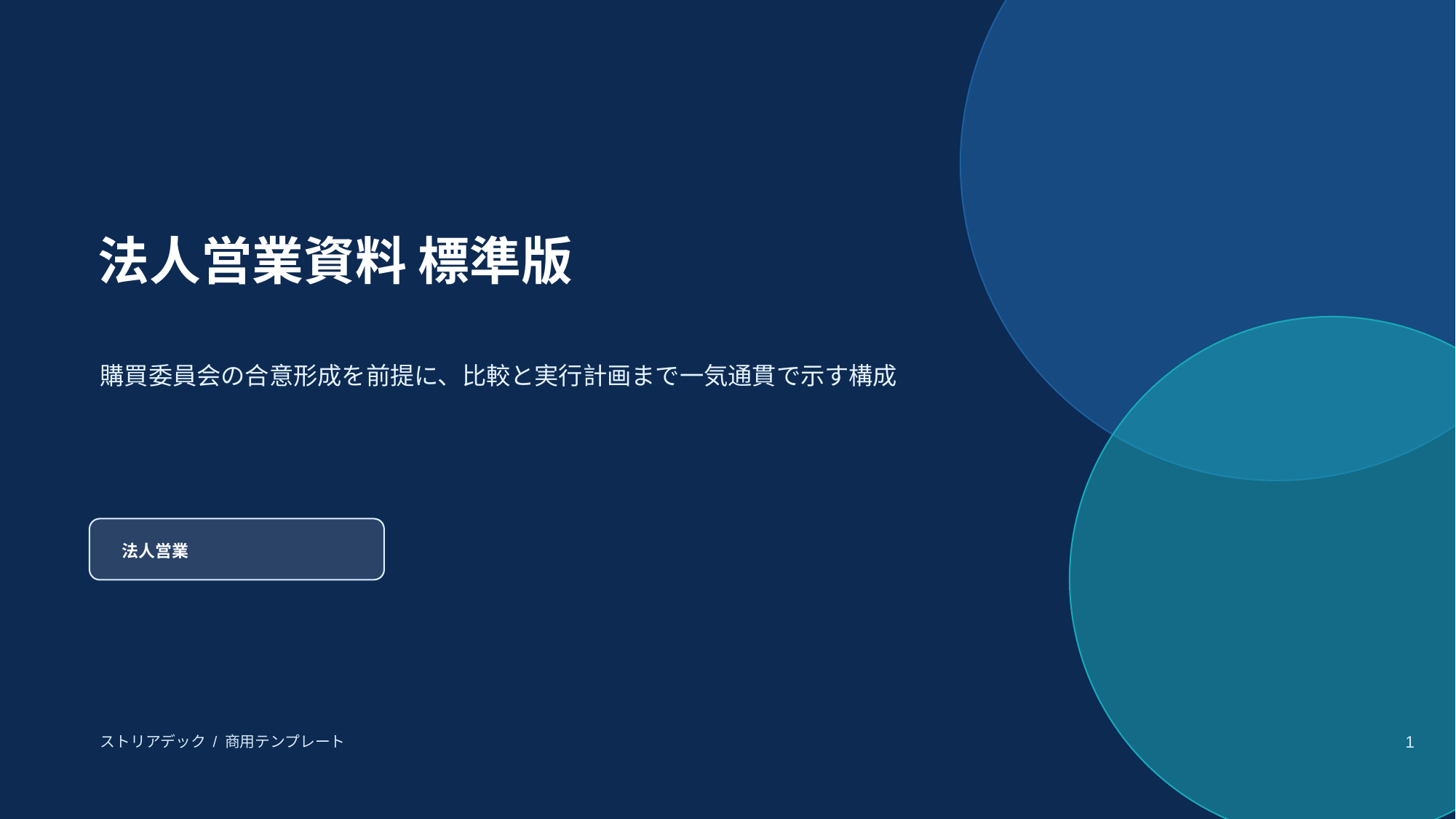

法人営業資料 標準版

購買委員会の合意形成を前提に、比較と実行計画まで一気通貫で示す構成

法人営業
ストリアデック / 商用テンプレート
1